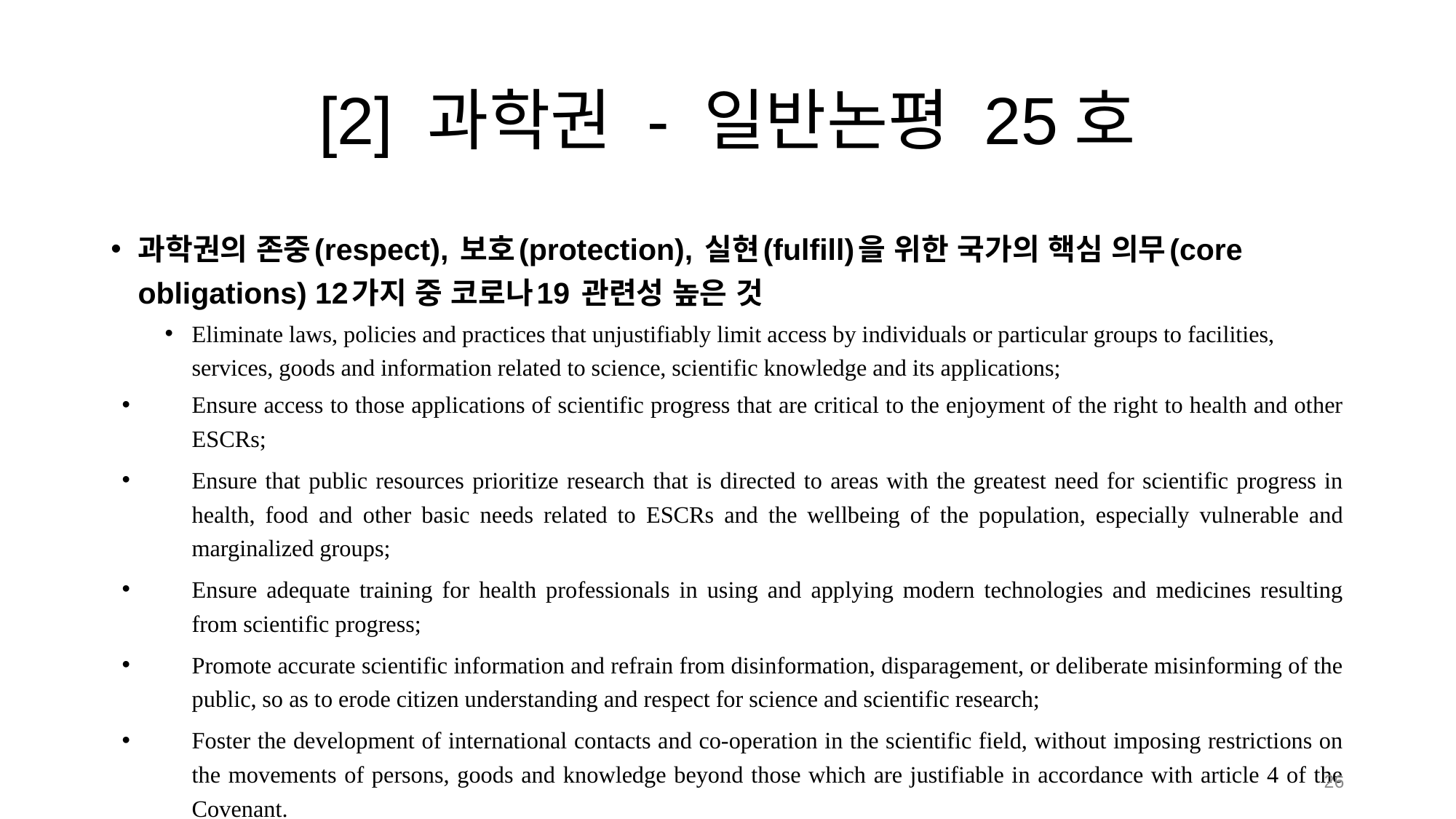

# [2] 과학권 - 일반논평 25호
과학권의 존중(respect), 보호(protection), 실현(fulfill)을 위한 국가의 핵심 의무(core obligations) 12가지 중 코로나19 관련성 높은 것
Eliminate laws, policies and practices that unjustifiably limit access by individuals or particular groups to facilities, services, goods and information related to science, scientific knowledge and its applications;
Ensure access to those applications of scientific progress that are critical to the enjoyment of the right to health and other ESCRs;
Ensure that public resources prioritize research that is directed to areas with the greatest need for scientific progress in health, food and other basic needs related to ESCRs and the wellbeing of the population, especially vulnerable and marginalized groups;
Ensure adequate training for health professionals in using and applying modern technologies and medicines resulting from scientific progress;
Promote accurate scientific information and refrain from disinformation, disparagement, or deliberate misinforming of the public, so as to erode citizen understanding and respect for science and scientific research;
Foster the development of international contacts and co-operation in the scientific field, without imposing restrictions on the movements of persons, goods and knowledge beyond those which are justifiable in accordance with article 4 of the Covenant.
26